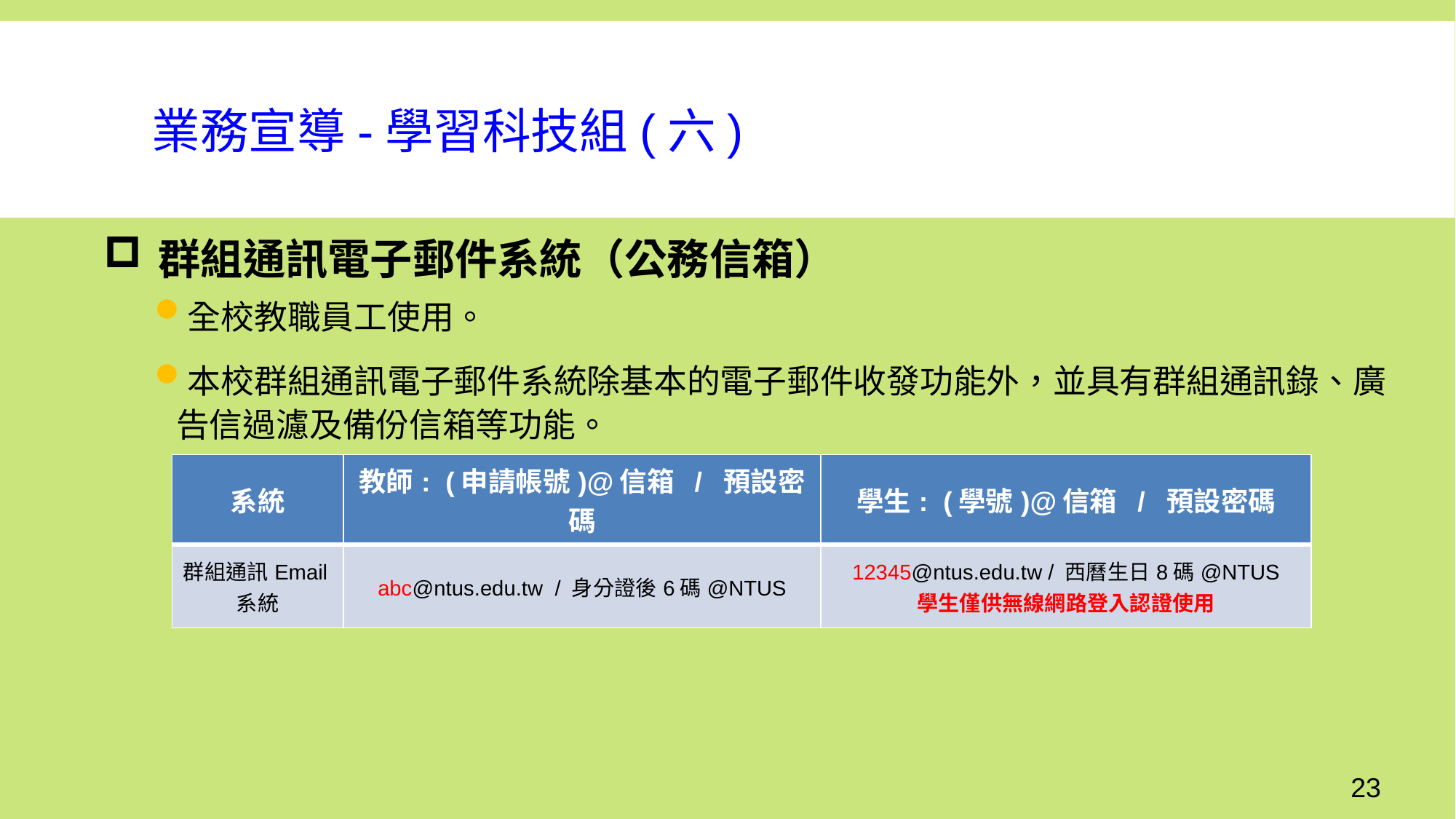

業務宣導-學習科技組(六)
群組通訊電子郵件系統（公務信箱）
全校教職員工使用。
本校群組通訊電子郵件系統除基本的電子郵件收發功能外，並具有群組通訊錄、廣告信過濾及備份信箱等功能。

| 系統 | 教師: (申請帳號)@信箱 / 預設密碼 | 學生: (學號)@信箱 / 預設密碼 |
| --- | --- | --- |
| 群組通訊Email系統 | abc@ntus.edu.tw / 身分證後6碼@NTUS | 12345@ntus.edu.tw / 西曆生日8碼@NTUS 學生僅供無線網路登入認證使用 |
23